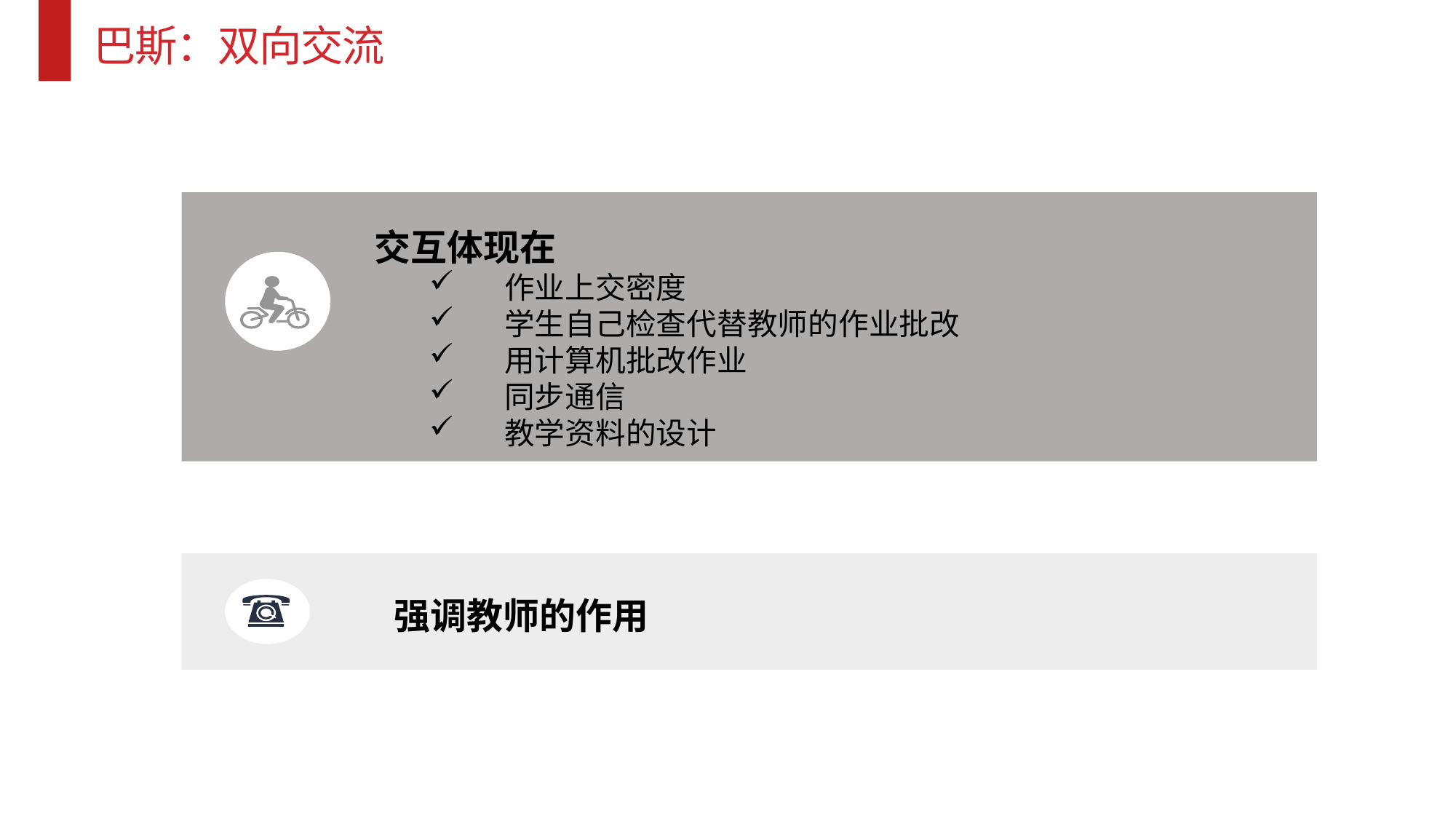

巴斯：双向交流

交互体现在
    作业上交密度
    学生自己检查代替教师的作业批改
    用计算机批改作业
    同步通信
    教学资料的设计

强调教师的作用